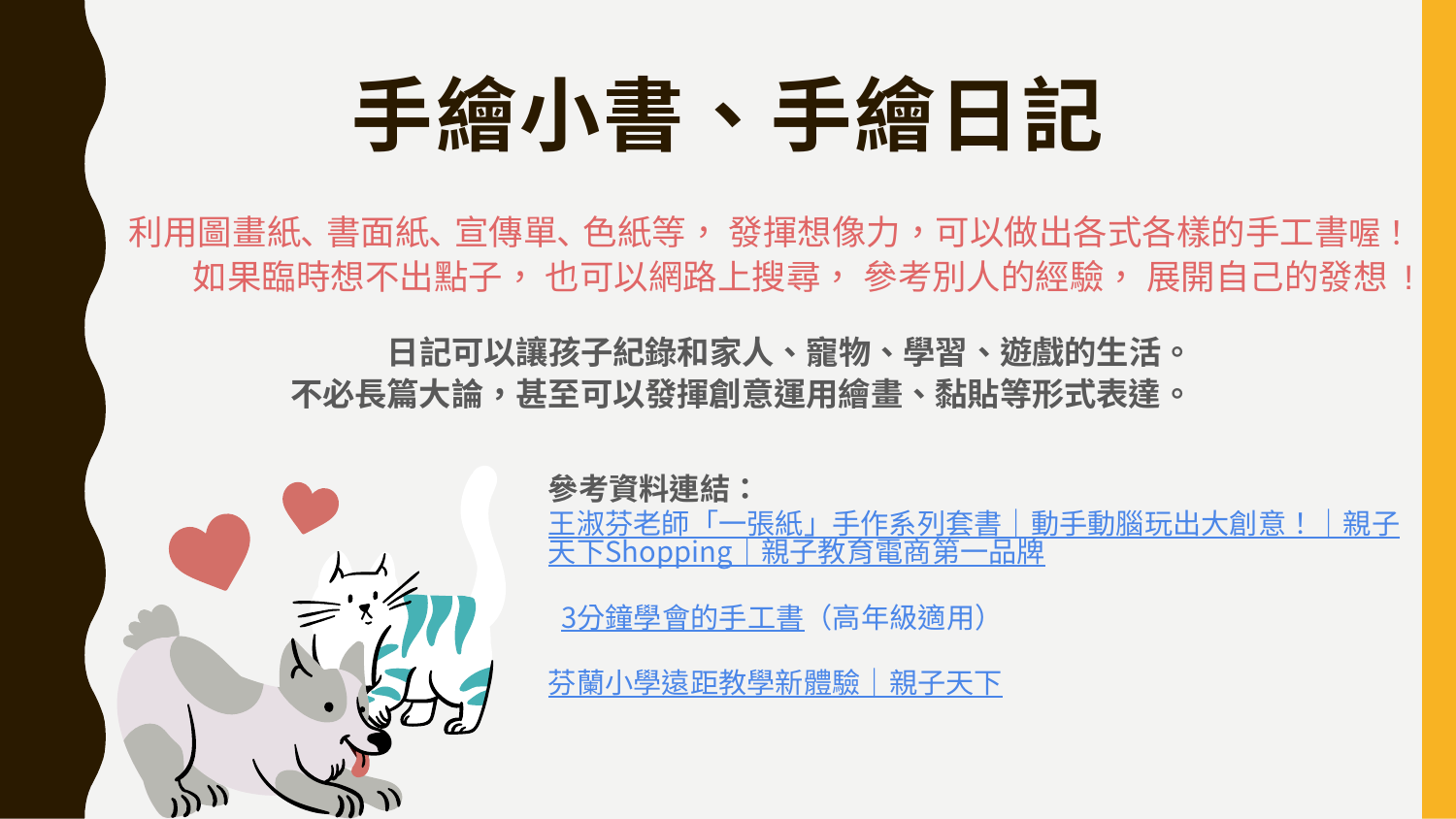

# 手繪小書、手繪日記
利用圖畫紙､ 書面紙､ 宣傳單､ 色紙等， 發揮想像力，可以做出各式各樣的手工書喔！
如果臨時想不出點子， 也可以網路上搜尋， 參考別人的經驗， 展開自己的發想 !

日記可以讓孩子紀錄和家人、寵物、學習、遊戲的生活。
不必長篇大論，甚至可以發揮創意運用繪畫、黏貼等形式表達。
參考資料連結：
王淑芬老師「一張紙」手作系列套書｜動手動腦玩出大創意！｜親子天下Shopping｜親子教育電商第一品牌
 3分鐘學會的手工書（高年級適用）
芬蘭小學遠距教學新體驗｜親子天下